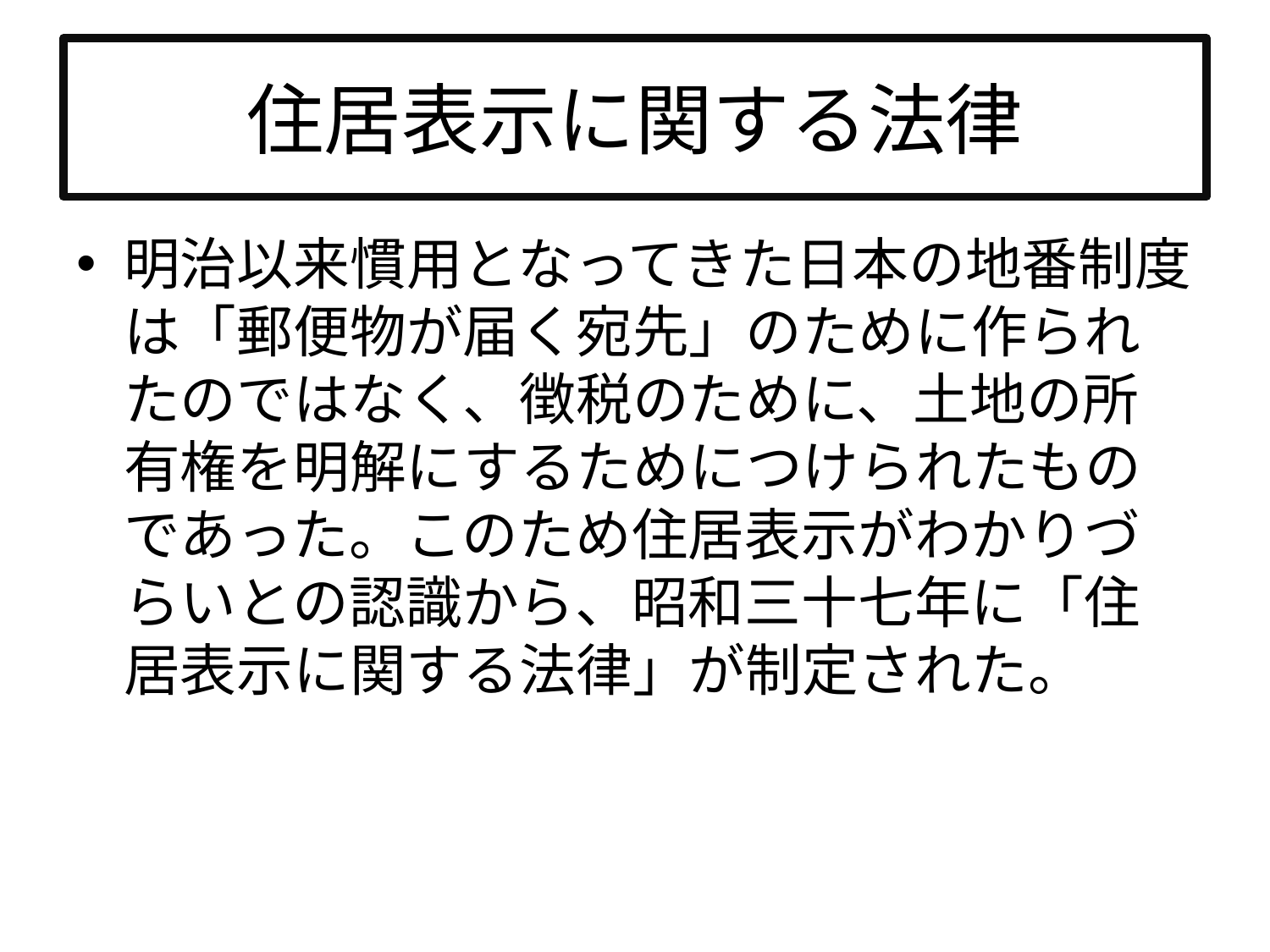

# 住居表示に関する法律
明治以来慣用となってきた日本の地番制度は「郵便物が届く宛先」のために作られたのではなく、徴税のために、土地の所有権を明解にするためにつけられたものであった。このため住居表示がわかりづらいとの認識から、昭和三十七年に「住居表示に関する法律」が制定された。